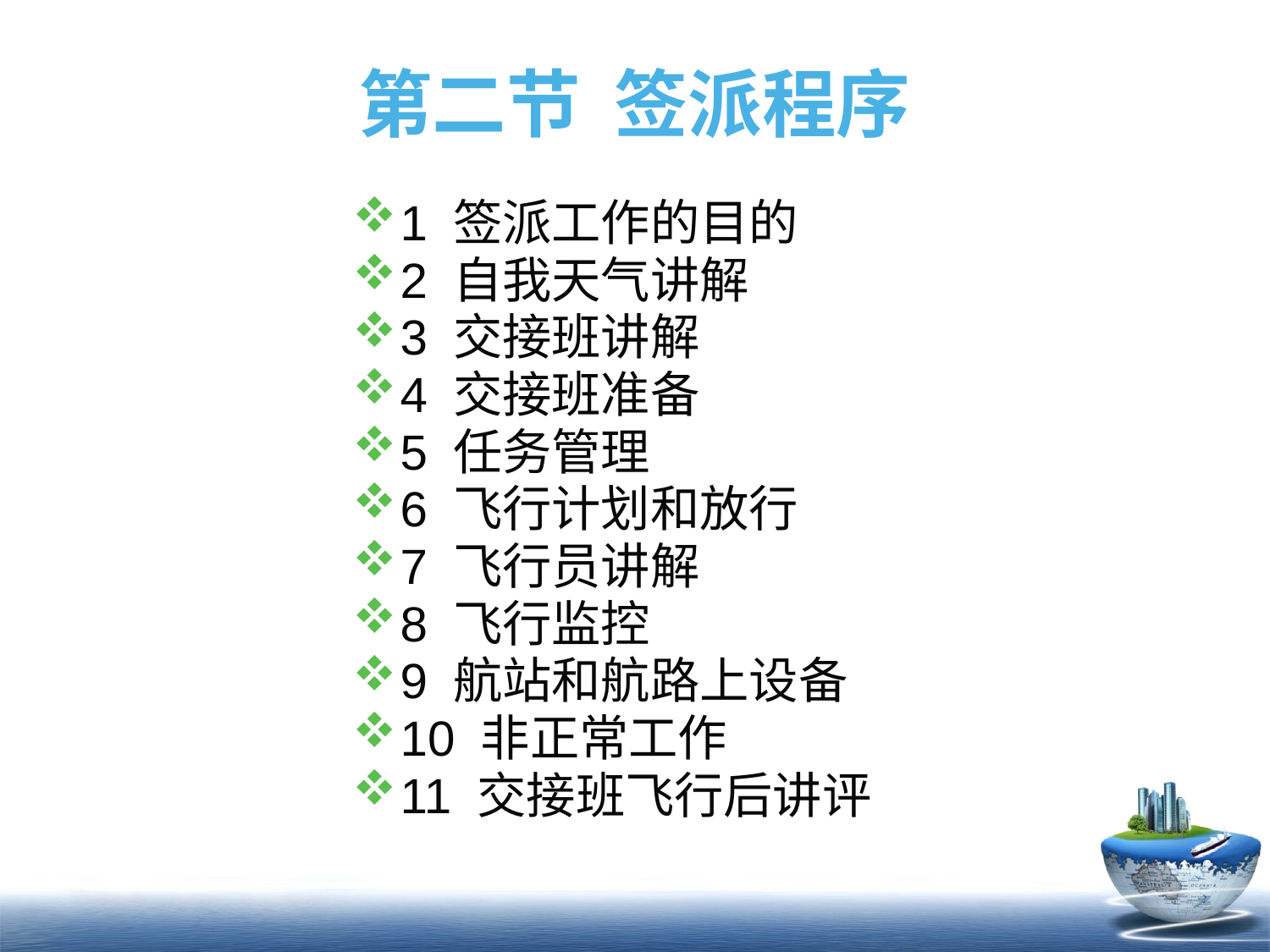

# 第二节  签派程序
1 签派工作的目的
2 自我天气讲解
3 交接班讲解
4 交接班准备
5 任务管理
6 飞行计划和放行
7 飞行员讲解
8 飞行监控
9 航站和航路上设备
10 非正常工作
11 交接班飞行后讲评